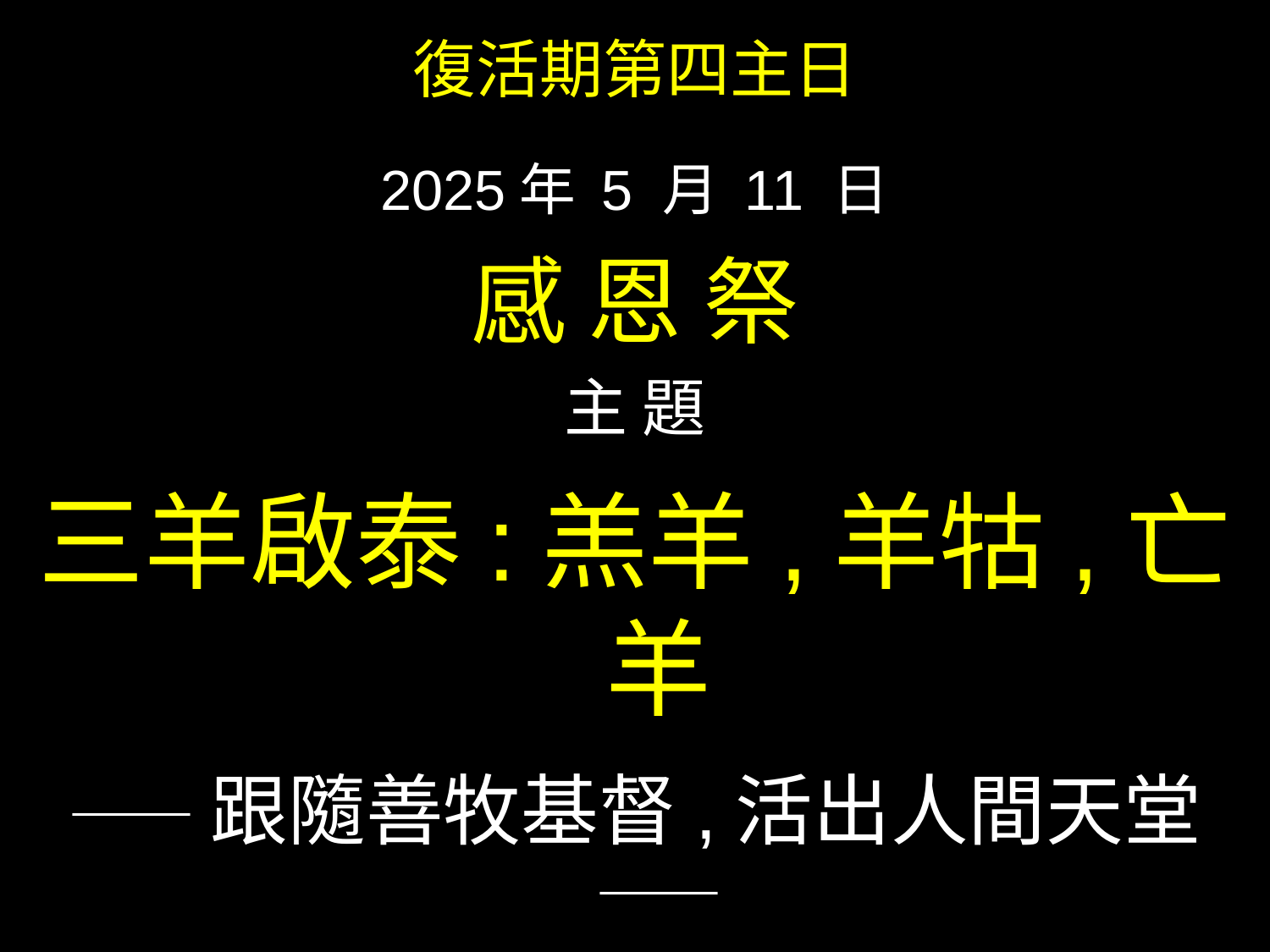

復活期第四主日

2025年 5 月 11 日
感 恩 祭

主 題
三羊啟泰:羔羊,羊牯,亡羊
——跟隨善牧基督,活出人間天堂——